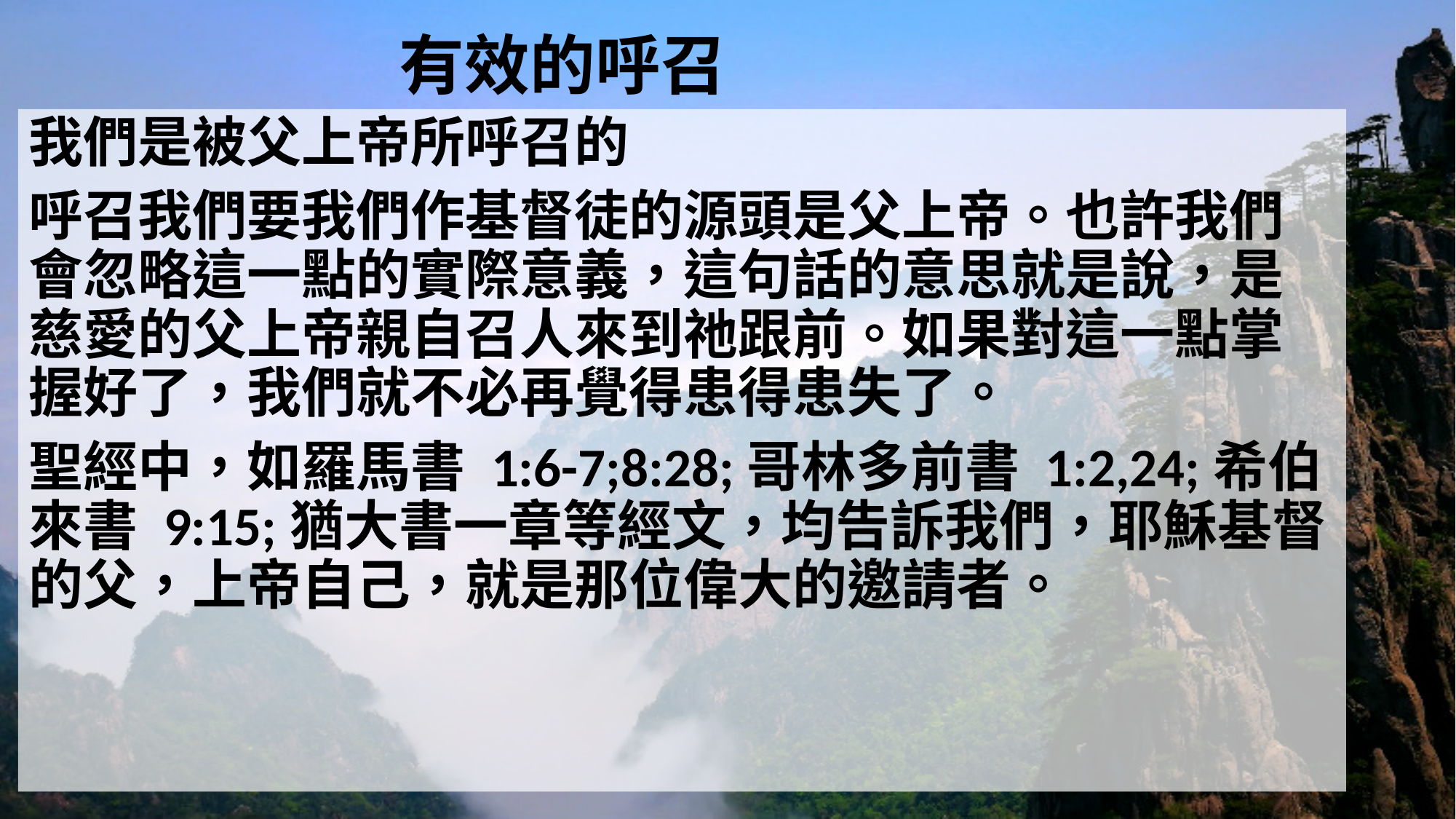

# 有效的呼召
我們是被父上帝所呼召的
呼召我們要我們作基督徒的源頭是父上帝。也許我們會忽略這一點的實際意義，這句話的意思就是說，是慈愛的父上帝親自召人來到祂跟前。如果對這一點掌握好了，我們就不必再覺得患得患失了。
聖經中，如羅馬書 1:6-7;8:28;哥林多前書 1:2,24;希伯來書 9:15;猶大書一章等經文，均告訴我們，耶穌基督的父，上帝自己，就是那位偉大的邀請者。